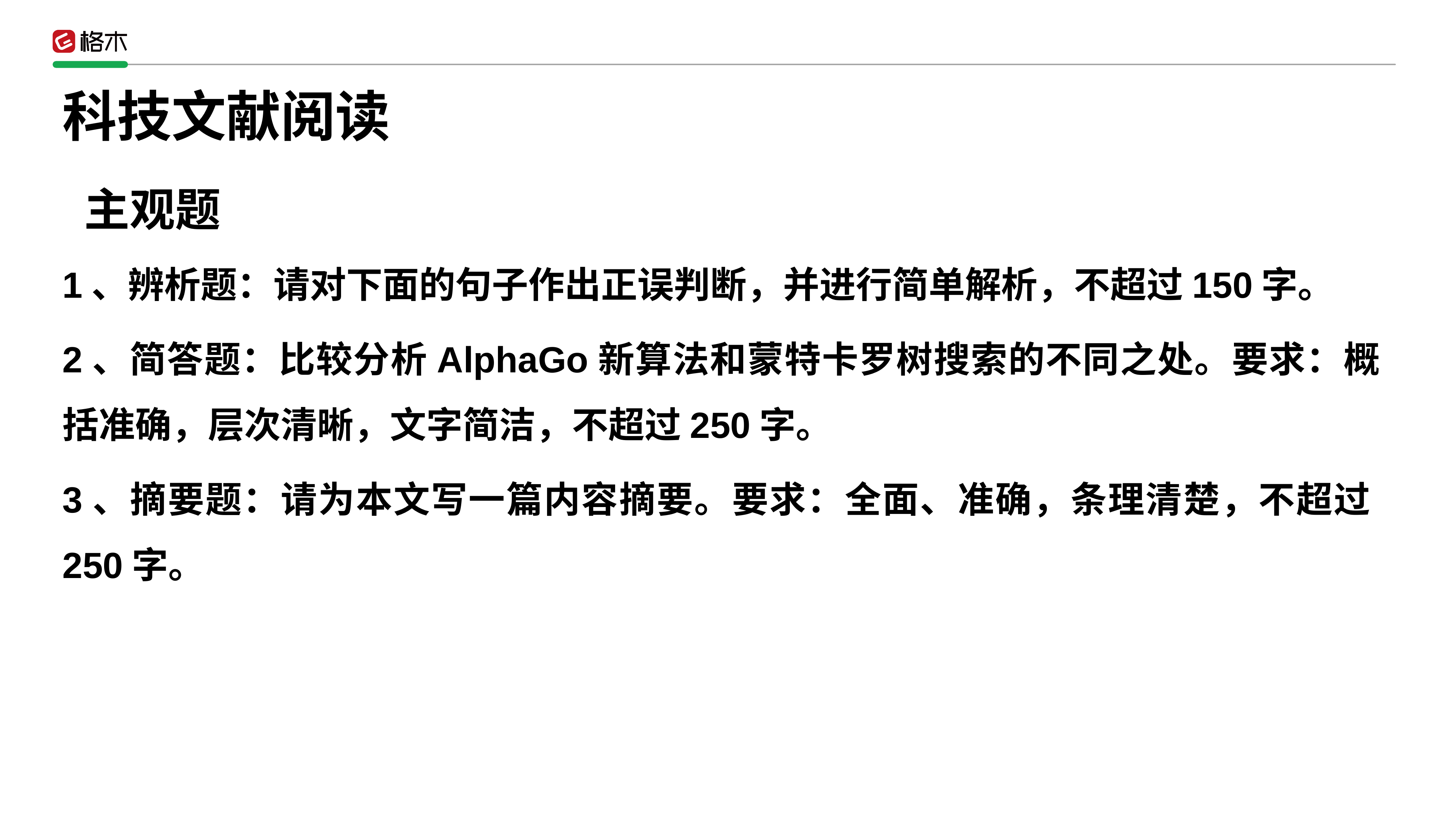

科技文献阅读
主观题
1、辨析题：请对下面的句子作出正误判断，并进行简单解析，不超过150字。
2、简答题：比较分析AlphaGo新算法和蒙特卡罗树搜索的不同之处。要求：概括准确，层次清晰，文字简洁，不超过250字。
3、摘要题：请为本文写一篇内容摘要。要求：全面、准确，条理清楚，不超过250字。